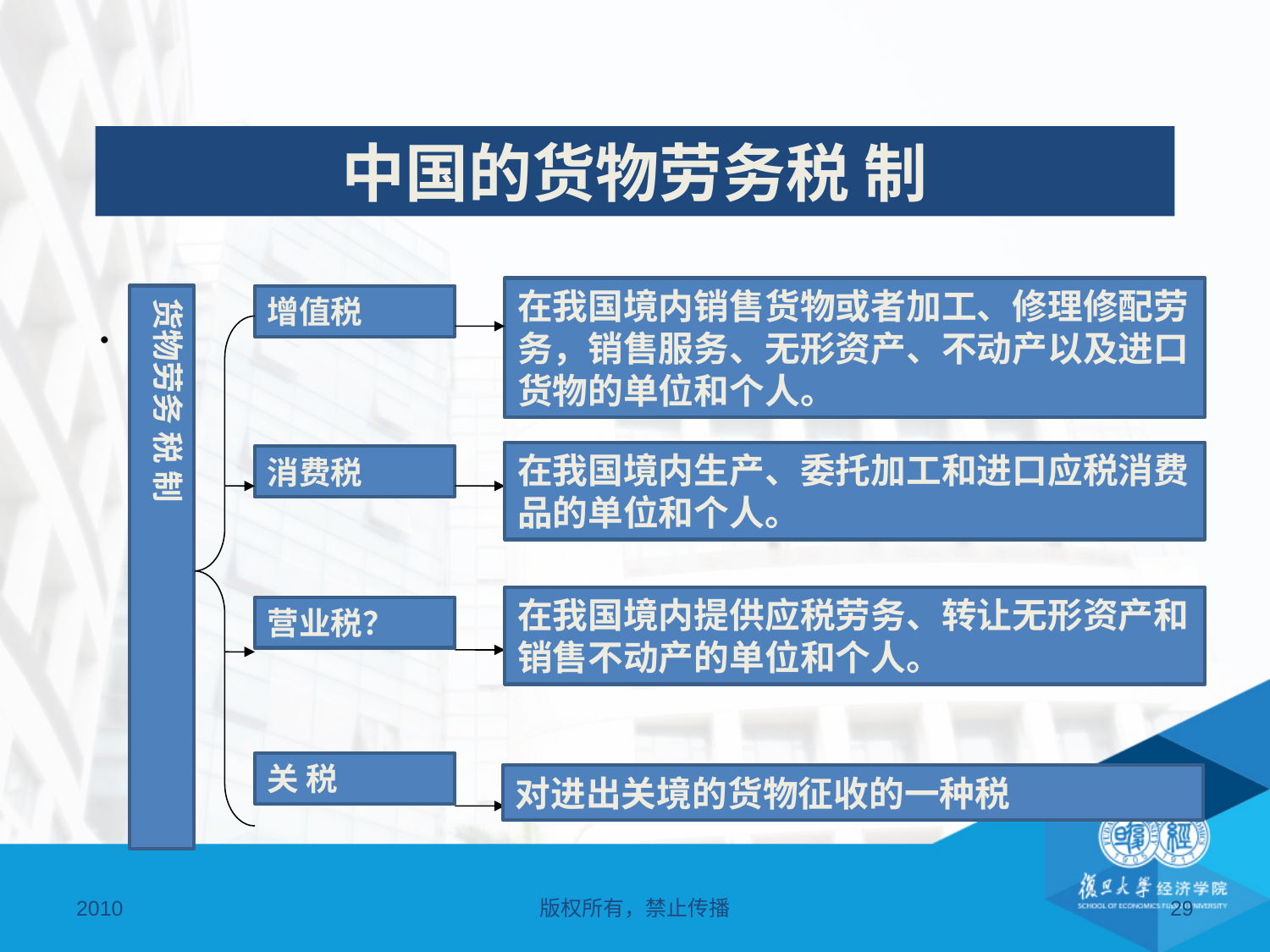

# 中国的货物劳务税 制
在我国境内销售货物或者加工、修理修配劳务，销售服务、无形资产、不动产以及进口货物的单位和个人。
.
货物劳务 税 制
增值税

在我国境内生产、委托加工和进口应税消费品的单位和个人。
消费税

在我国境内提供应税劳务、转让无形资产和销售不动产的单位和个人。
营业税？

关 税
对进出关境的货物征收的一种税

2010
版权所有，禁止传播
29